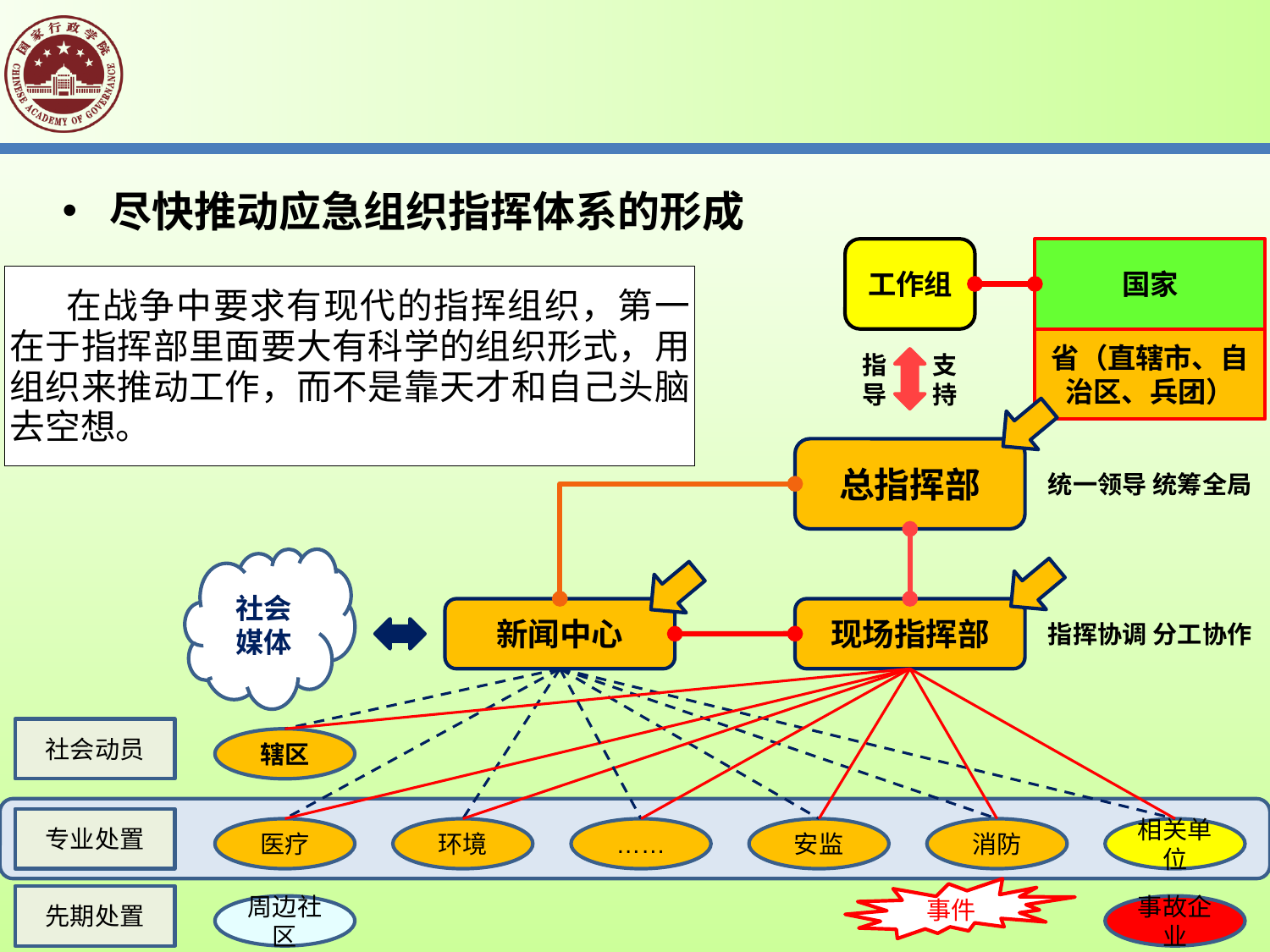

#
尽快推动应急组织指挥体系的形成
工作组
国家
     在战争中要求有现代的指挥组织，第一在于指挥部里面要大有科学的组织形式，用组织来推动工作，而不是靠天才和自己头脑去空想。
省（直辖市、自治区、兵团）
指导
支持

总指挥部
统一领导 统筹全局
社会
媒体

新闻中心
现场指挥部
指挥协调 分工协作

社会动员
辖区

专业处置
医疗
环境
……
安监
消防
相关单位
事件
先期处置
周边社区
事故企业